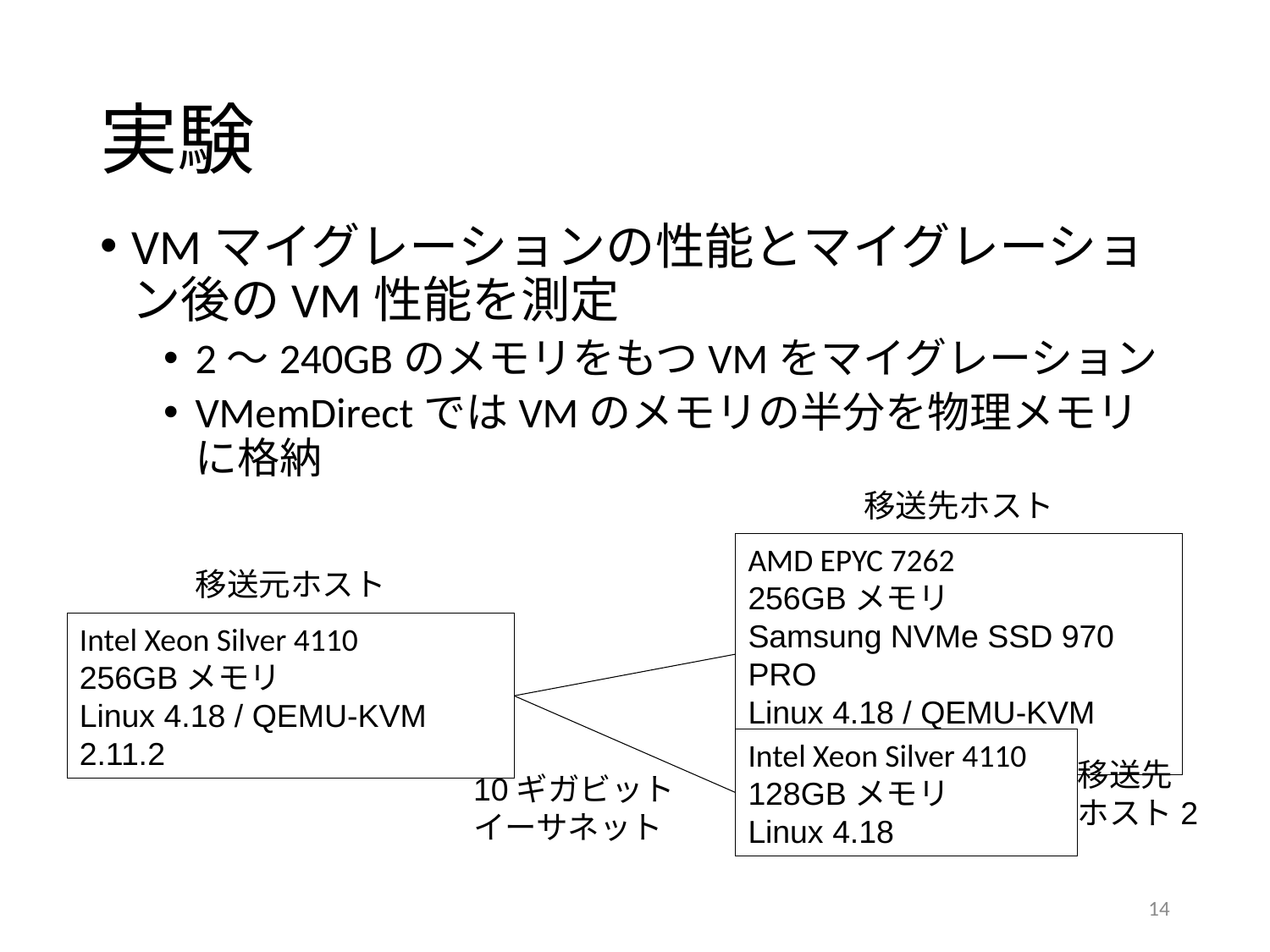

# 実験
VMマイグレーションの性能とマイグレーション後のVM性能を測定
2〜240GBのメモリをもつVMをマイグレーション
VMemDirectではVMのメモリの半分を物理メモリに格納

移送先ホスト
AMD EPYC 7262
256GBメモリ
Samsung NVMe SSD 970 PRO
Linux 4.18 / QEMU-KVM 2.11.2
移送元ホスト
Intel Xeon Silver 4110
256GBメモリ
Linux 4.18 / QEMU-KVM 2.11.2
Intel Xeon Silver 4110
128GBメモリ
Linux 4.18
移送先
ホスト2
10ギガビット
イーサネット
14